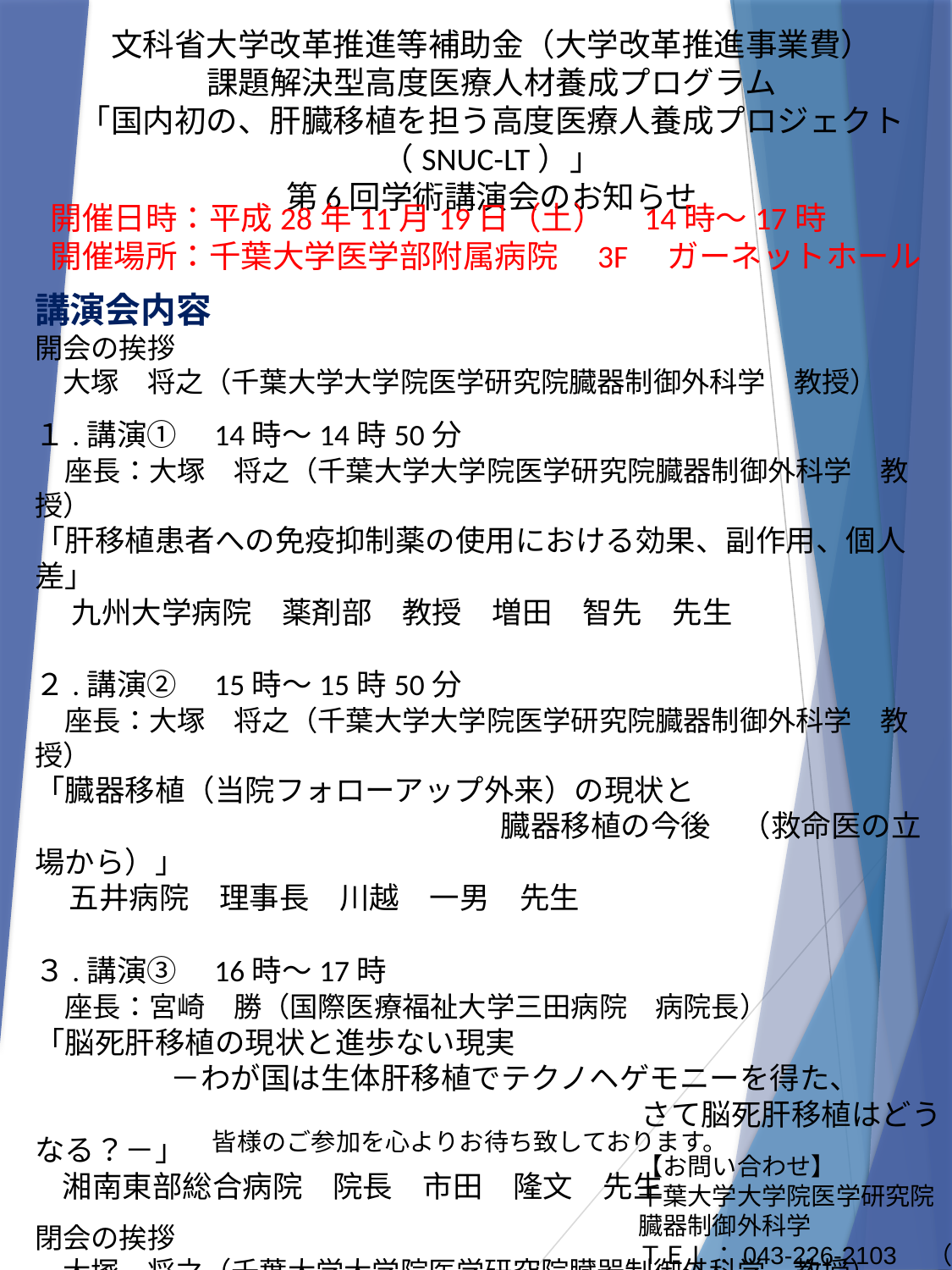

文科省大学改革推進等補助金（大学改革推進事業費）
課題解決型高度医療人材養成プログラム
「国内初の、肝臓移植を担う高度医療人養成プロジェクト（SNUC-LT）」
第6回学術講演会のお知らせ

開催日時：平成28年11月19日（土）　14時～17時
開催場所：千葉大学医学部附属病院　3F　ガーネットホール

講演会内容
開会の挨拶
　大塚　将之（千葉大学大学院医学研究院臓器制御外科学　教授）
１.講演①　14時～14時50分
　座長：大塚　将之（千葉大学大学院医学研究院臓器制御外科学　教授）
「肝移植患者への免疫抑制薬の使用における効果、副作用、個人差」
　 九州大学病院　薬剤部　教授　増田　智先　先生

２.講演②　15時～15時50分
　座長：大塚　将之（千葉大学大学院医学研究院臓器制御外科学　教授）
「臓器移植（当院フォローアップ外来）の現状と
　　　　　　　　　　　                    臓器移植の今後　（救命医の立場から）」
    五井病院　理事長　川越　一男　先生

３.講演③　16時～17時
　座長：宮崎　勝（国際医療福祉大学三田病院　病院長）
「脳死肝移植の現状と進歩ない現実
                   －わが国は生体肝移植でテクノヘゲモニーを得た、
　　　　　　　　　　　　　　　                       さて脳死肝移植はどうなる？－」
   湘南東部総合病院　院長　市田　隆文　先生
閉会の挨拶
　大塚　将之（千葉大学大学院医学研究院臓器制御外科学　教授）

　皆様のご参加を心よりお待ち致しております。
【お問い合わせ】
千葉大学大学院医学研究院
臓器制御外科学
ＴＥＬ：043-226-2103　（直通）